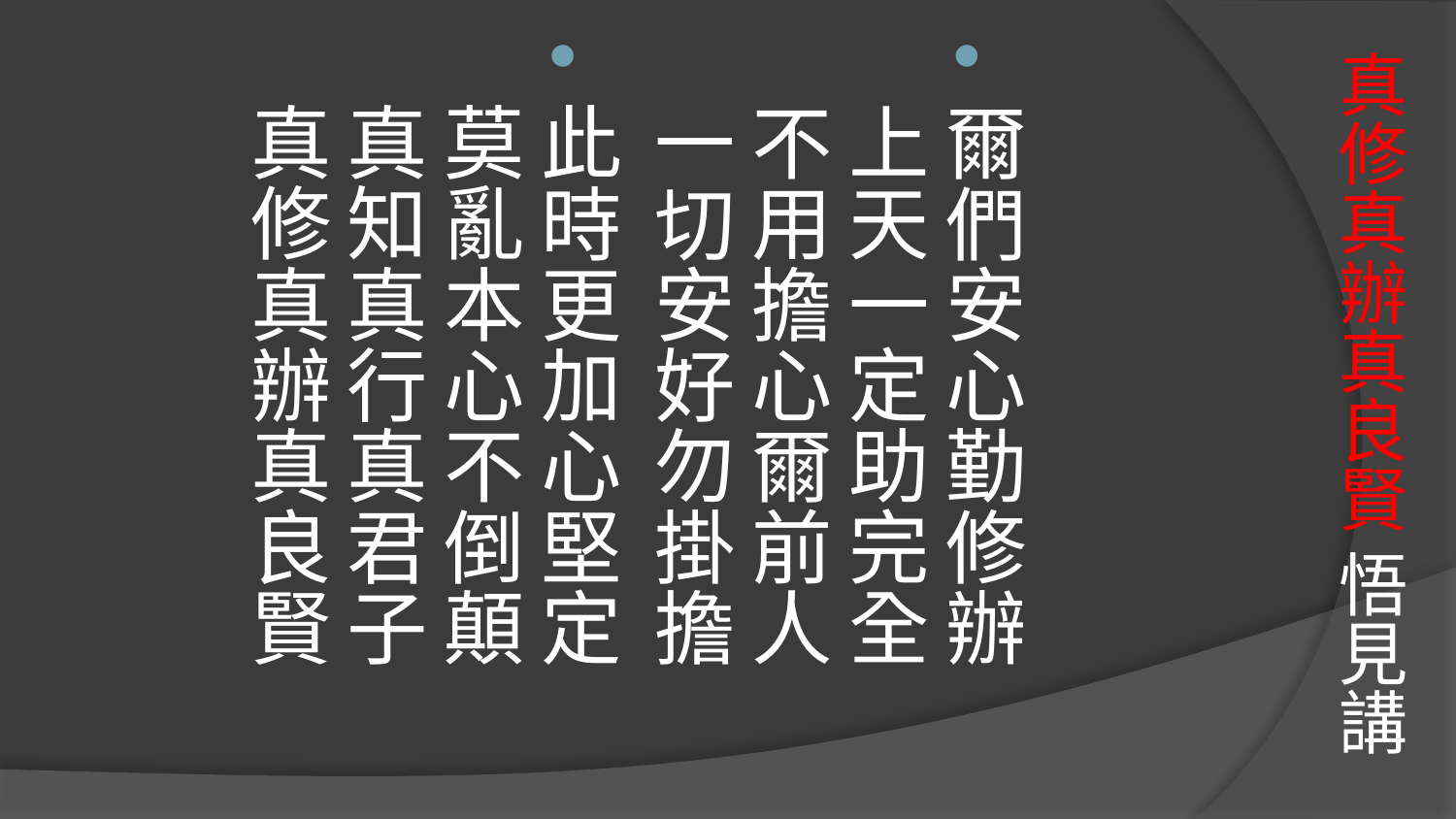

# 真修真辦真良賢 悟見講
爾們安心勤修辦　上天一定助完全
不用擔心爾前人　一切安好勿掛擔
此時更加心堅定　莫亂本心不倒顛
真知真行真君子　真修真辦真良賢